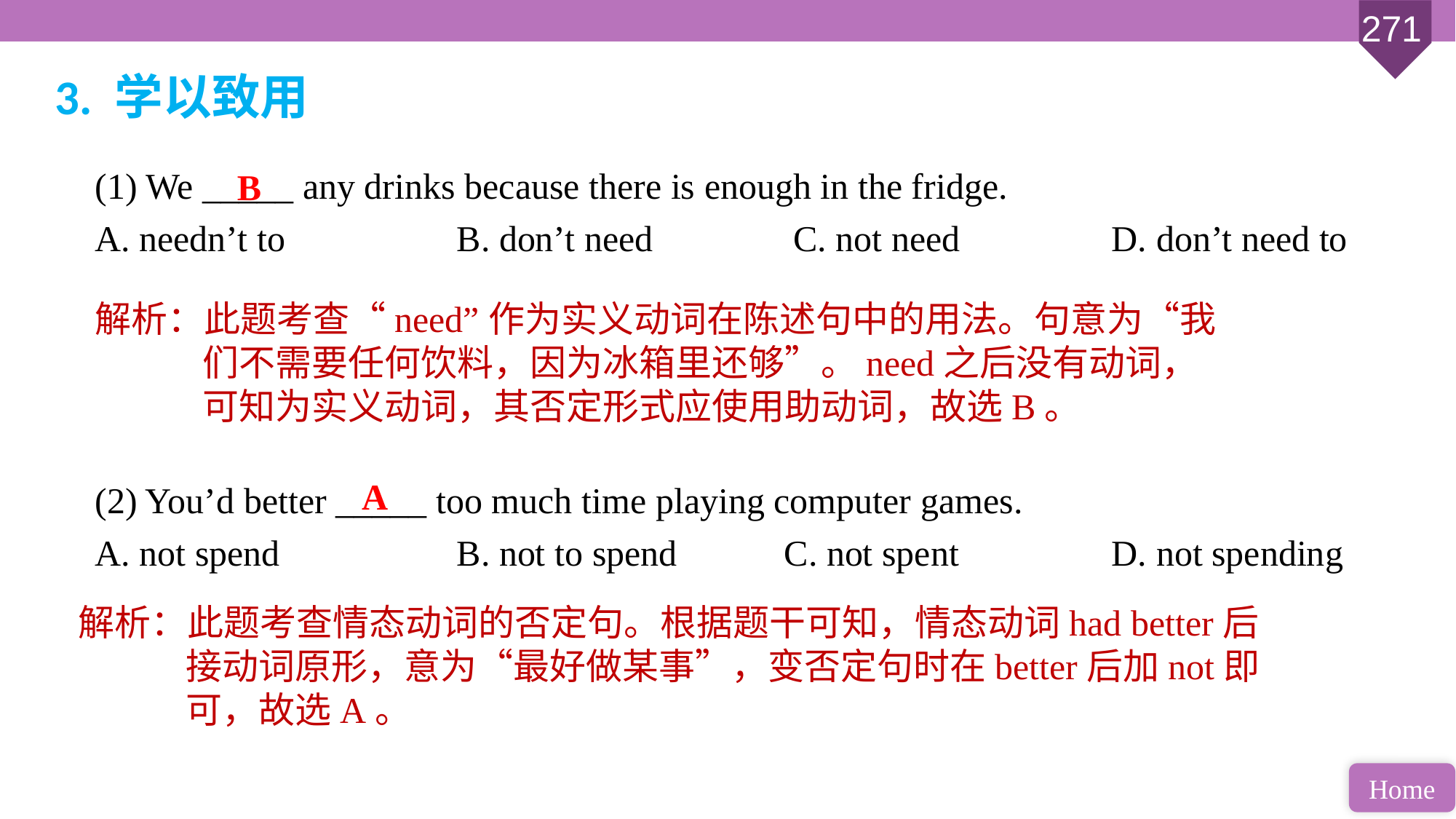

3. 学以致用
(1) We _____ any drinks because there is enough in the fridge.
A. needn’t to 		B. don’t need		 C. not need 		D. don’t need to

(2) You’d better _____ too much time playing computer games.
A. not spend 		B. not to spend 	C. not spent 		D. not spending
B
解析：此题考查“need”作为实义动词在陈述句中的用法。句意为“我们不需要任何饮料，因为冰箱里还够”。need之后没有动词，可知为实义动词，其否定形式应使用助动词，故选B。
A
解析：此题考查情态动词的否定句。根据题干可知，情态动词had better后接动词原形，意为“最好做某事”，变否定句时在better后加not即可，故选A。